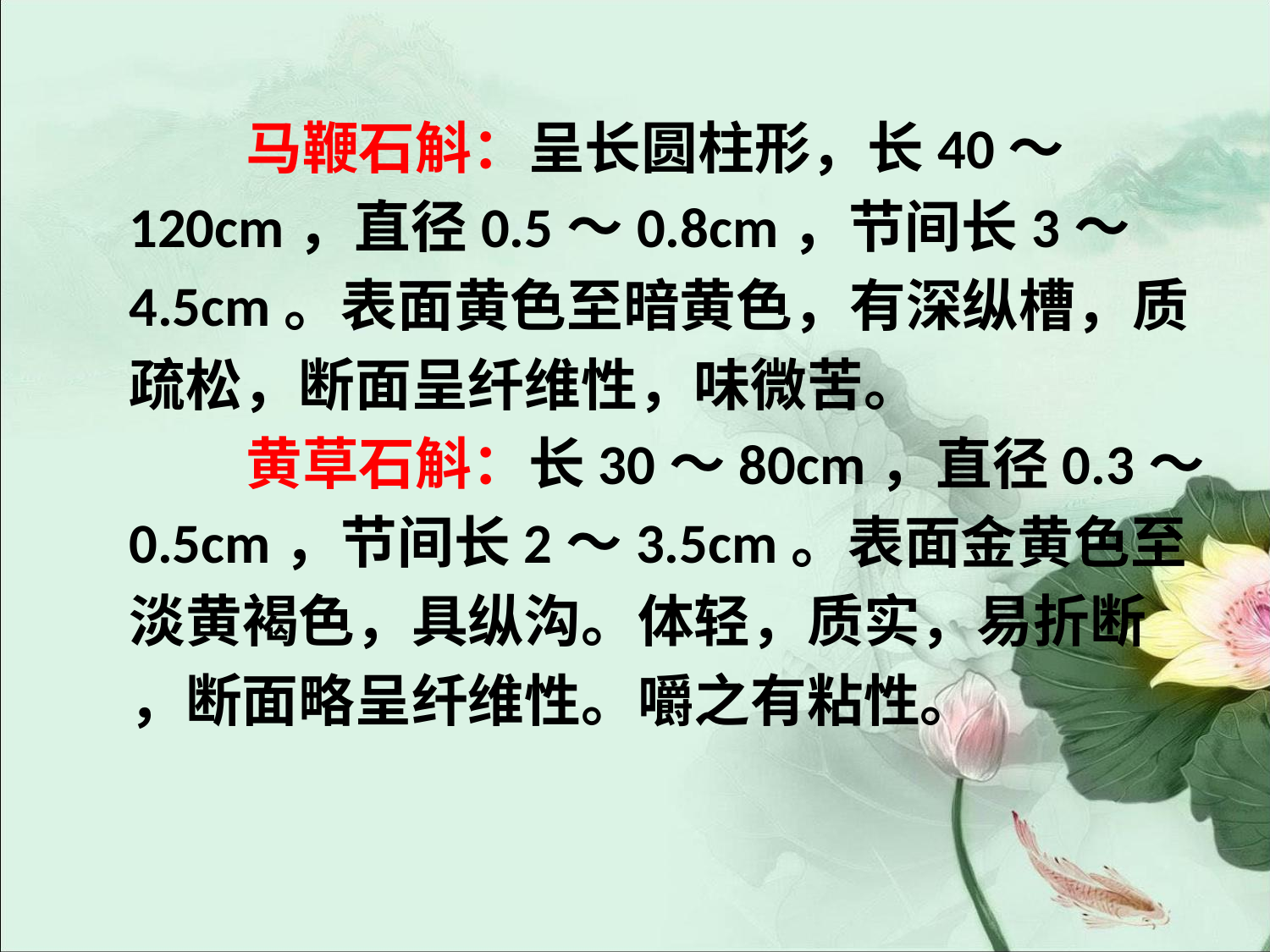

#
        马鞭石斛：呈长圆柱形，长40～
120cm，直径0.5～0.8cm，节间长3～
4.5cm。表面黄色至暗黄色，有深纵槽，质
疏松，断面呈纤维性，味微苦。
        黄草石斛：长30～80cm，直径0.3～
0.5cm，节间长2～3.5cm。表面金黄色至
淡黄褐色，具纵沟。体轻，质实，易折断
，断面略呈纤维性。嚼之有粘性。